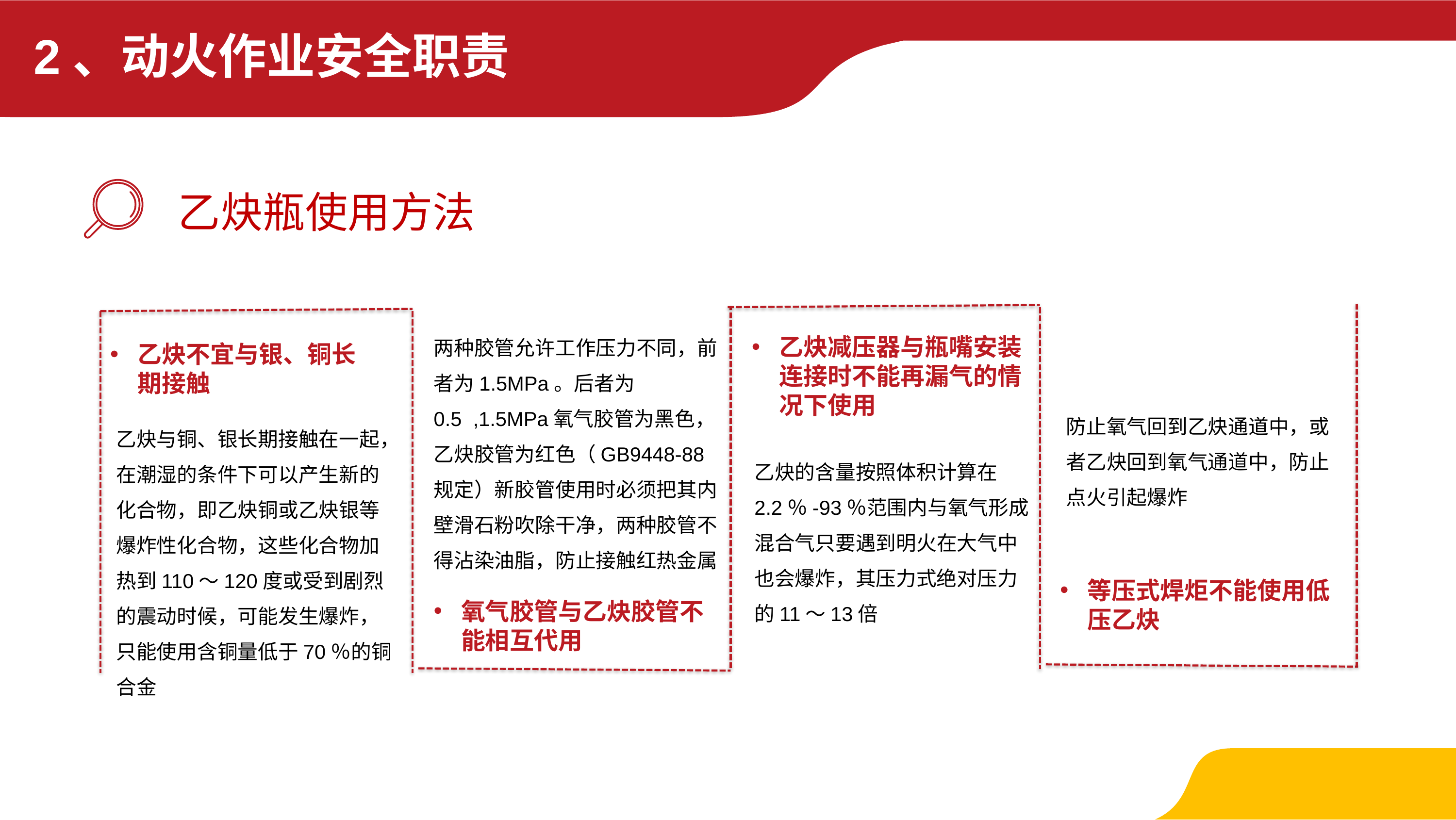

2、动火作业安全职责

乙炔瓶使用方法
两种胶管允许工作压力不同，前者为1.5MPa。后者为0.5  ,1.5MPa氧气胶管为黑色，乙炔胶管为红色（GB9448-88规定）新胶管使用时必须把其内壁滑石粉吹除干净，两种胶管不得沾染油脂，防止接触红热金属
乙炔减压器与瓶嘴安装连接时不能再漏气的情况下使用
乙炔不宜与银、铜长期接触
防止氧气回到乙炔通道中，或者乙炔回到氧气通道中，防止点火引起爆炸
乙炔与铜、银长期接触在一起，在潮湿的条件下可以产生新的化合物，即乙炔铜或乙炔银等爆炸性化合物，这些化合物加热到110～120度或受到剧烈的震动时候，可能发生爆炸，只能使用含铜量低于70％的铜合金
乙炔的含量按照体积计算在2.2％-93％范围内与氧气形成混合气只要遇到明火在大气中也会爆炸，其压力式绝对压力的11～13倍
等压式焊炬不能使用低压乙炔
氧气胶管与乙炔胶管不能相互代用